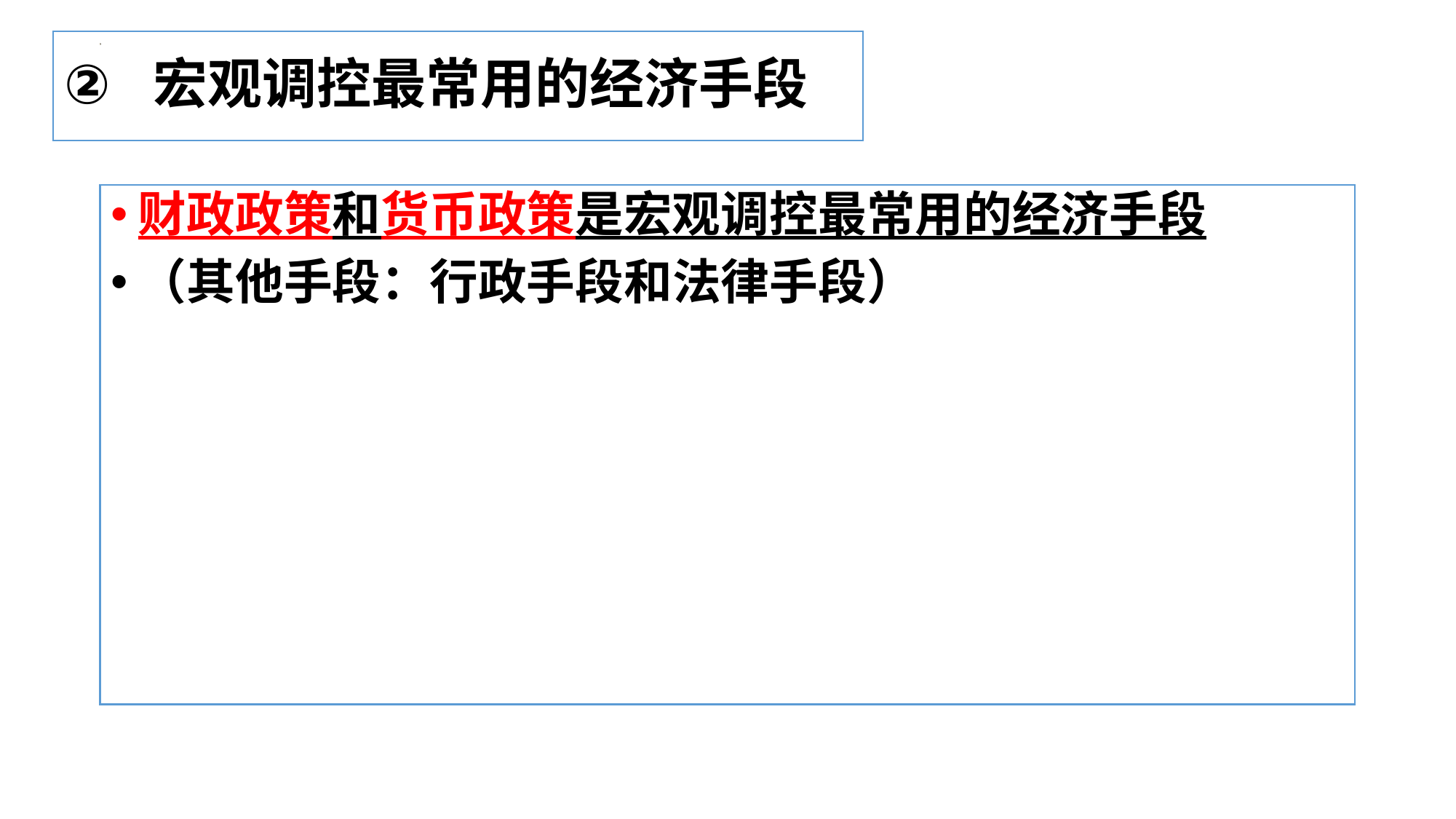

# 宏观调控最常用的经济手段
财政政策和货币政策是宏观调控最常用的经济手段
（其他手段：行政手段和法律手段）